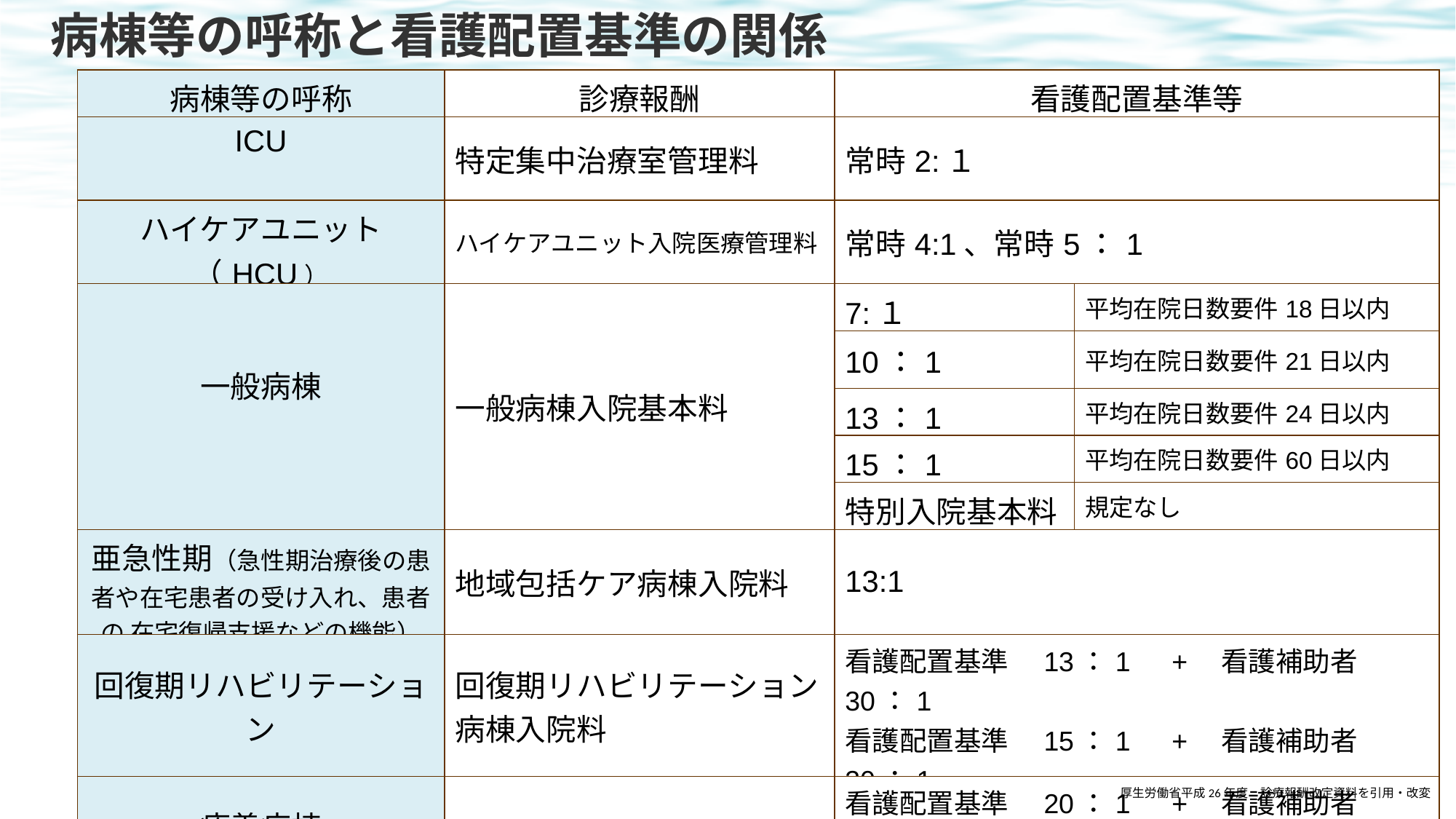

病棟等の呼称と看護配置基準の関係
| 病棟等の呼称 | 診療報酬 | 看護配置基準等 |  |
| --- | --- | --- | --- |
| ICU | 特定集中治療室管理料 | 常時2:１ |  |
| ハイケアユニット（HCU） | ハイケアユニット入院医療管理料 | 常時4:1、常時5：1 |  |
| 一般病棟 | 一般病棟入院基本料 | 7:１ | 平均在院日数要件18日以内 |
|  |  | 10：1 | 平均在院日数要件21日以内 |
|  |  | 13：1 | 平均在院日数要件24日以内 |
|  |  | 15：1 | 平均在院日数要件60日以内 |
|  |  | 特別入院基本料 | 規定なし |
| 亜急性期（急性期治療後の患者や在宅患者の受け入れ、患者の 在宅復帰支援などの機能） | 地域包括ケア病棟入院料 | 13:1 |  |
| 回復期リハビリテーション | 回復期リハビリテーション病棟入院料 | 看護配置基準　13：1　+　看護補助者　30：1 看護配置基準　15：1　+　看護補助者　30：1 |  |
| 療養病棟 | 療養病棟入院基本料 | 看護配置基準　20：1　+　看護補助者　20：1 看護配置基準　20：1　+　看護補助者　20：1 |  |
厚生労働省平成26年度　診療報酬改定資料を引用・改変